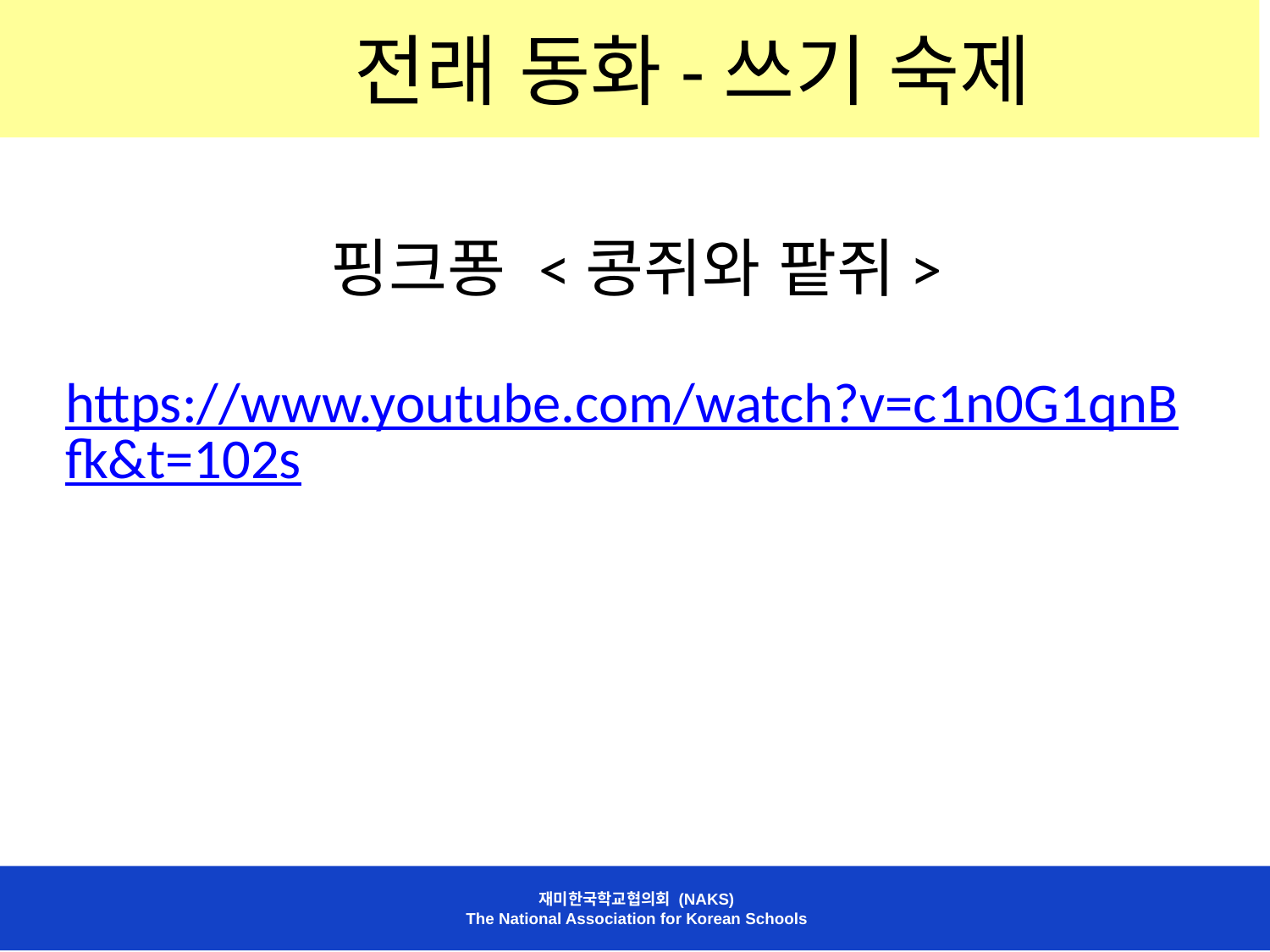

# 전래 동화-쓰기 숙제
핑크퐁 <콩쥐와 팥쥐>
https://www.youtube.com/watch?v=c1n0G1qnBfk&t=102s
재미한국학교협의회 (NAKS)
The National Association for Korean Schools